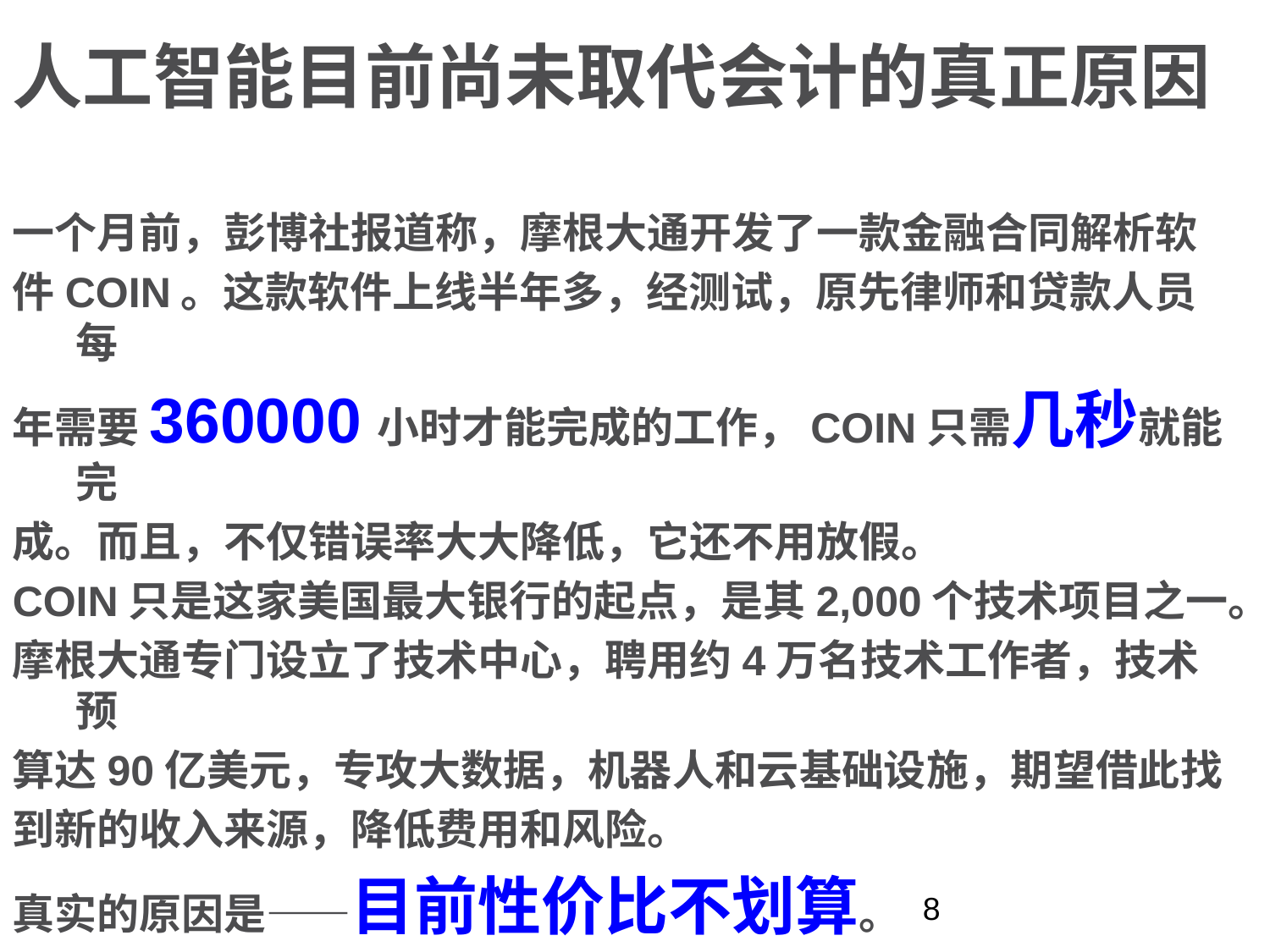

# 人工智能目前尚未取代会计的真正原因
一个月前，彭博社报道称，摩根大通开发了一款金融合同解析软
件COIN。这款软件上线半年多，经测试，原先律师和贷款人员每
年需要360000小时才能完成的工作，COIN只需几秒就能完
成。而且，不仅错误率大大降低，它还不用放假。
COIN只是这家美国最大银行的起点，是其2,000个技术项目之一。
摩根大通专门设立了技术中心，聘用约4万名技术工作者，技术预
算达90亿美元，专攻大数据，机器人和云基础设施，期望借此找
到新的收入来源，降低费用和风险。
真实的原因是——目前性价比不划算。
但拐点就在眼前。
8